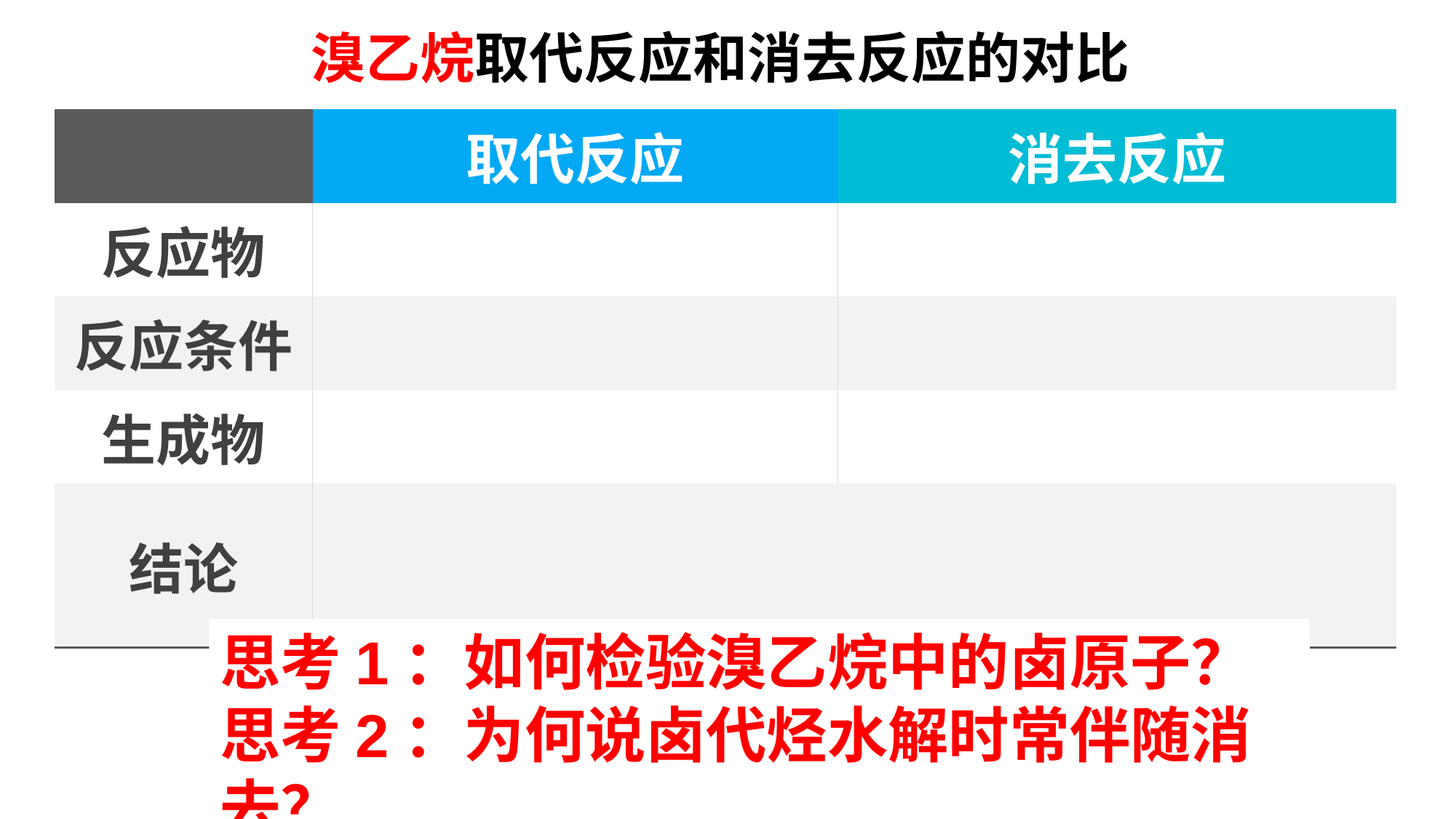

溴乙烷取代反应和消去反应的对比
|  | 取代反应 | 消去反应 |
| --- | --- | --- |
| 反应物 |  |  |
| 反应条件 |  |  |
| 生成物 |  |  |
| 结论 |  |  |
思考1：如何检验溴乙烷中的卤原子？
思考2：为何说卤代烃水解时常伴随消去？